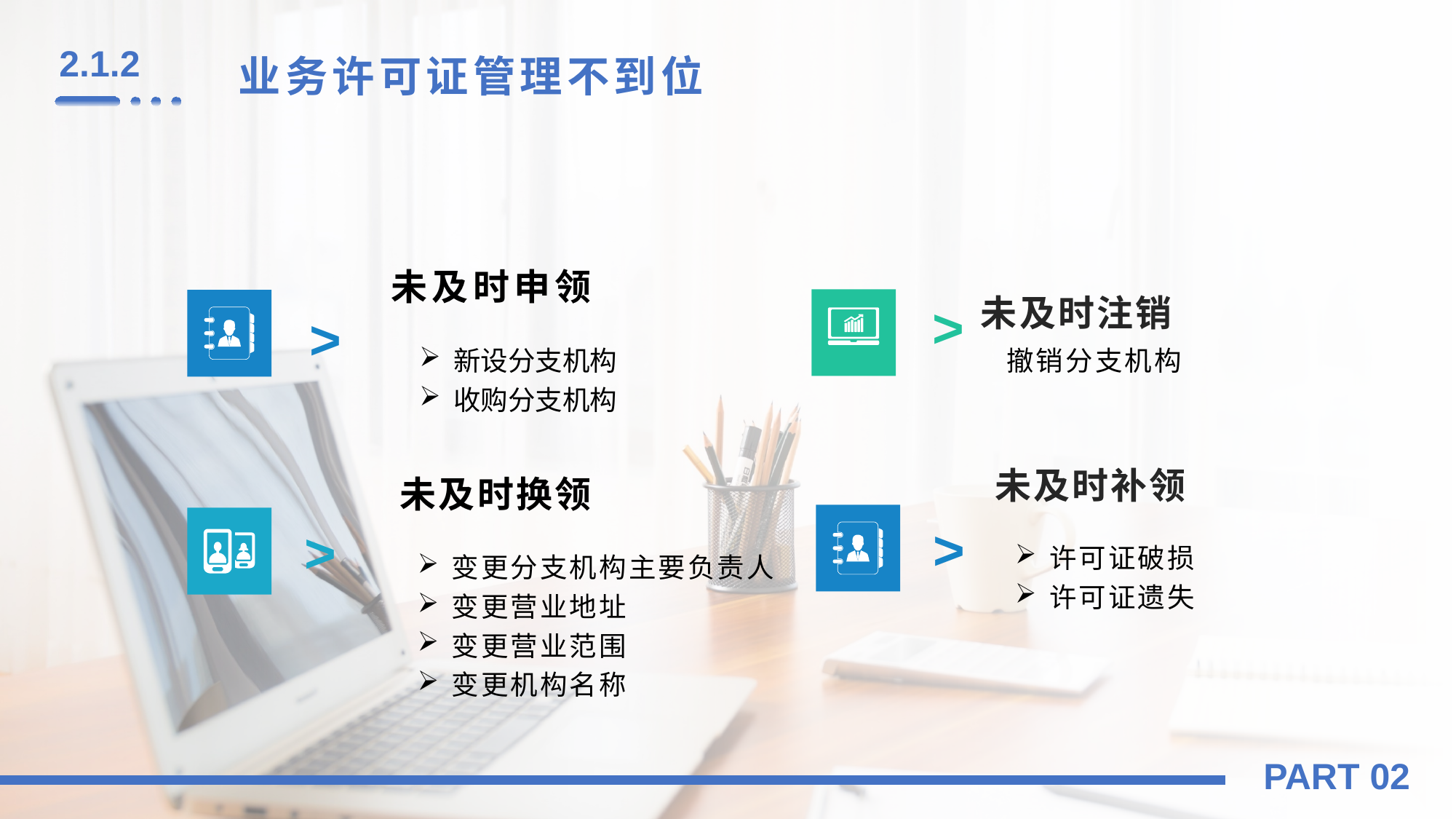

2.1.2

业务许可证管理不到位

未及时申领

>

>

未及时注销
>

未及时补领
新设分支机构
收购分支机构
撤销分支机构

未及时换领

>

许可证破损
许可证遗失

变更分支机构主要负责人
变更营业地址
变更营业范围
变更机构名称

PART 02